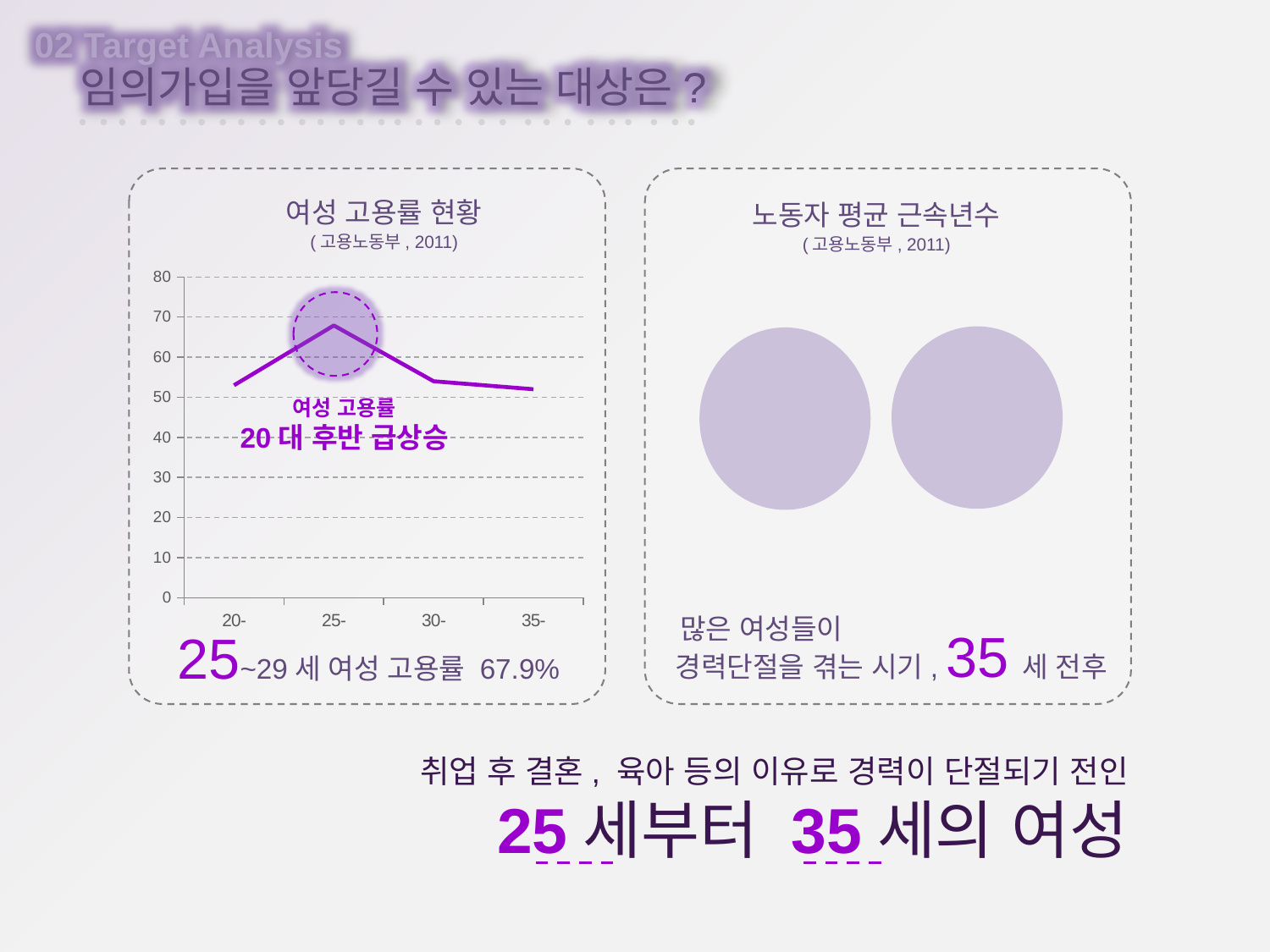

02 Target Analysis
   임의가입을 앞당길 수 있는 대상은?

여성 고용률 현황
(고용노동부, 2011)
노동자 평균 근속년수
(고용노동부, 2011)

### Chart

| Category | 계열 1 | 열1 | 열2 |
|---|---|---|---|
| 20- | 53.0 | None | None |
| 25- | 67.9 | None | None |
| 30- | 54.0 | None | None |
| 35- | 52.0 | None | None |

여성
3.6년
남성
6.2년
여성 고용률
20대 후반 급상승
많은 여성들이
경력단절을 겪는 시기, 35세 전후
25~29세 여성 고용률 67.9%
취업 후 결혼, 육아 등의 이유로 경력이 단절되기 전인
25세부터 35세의 여성